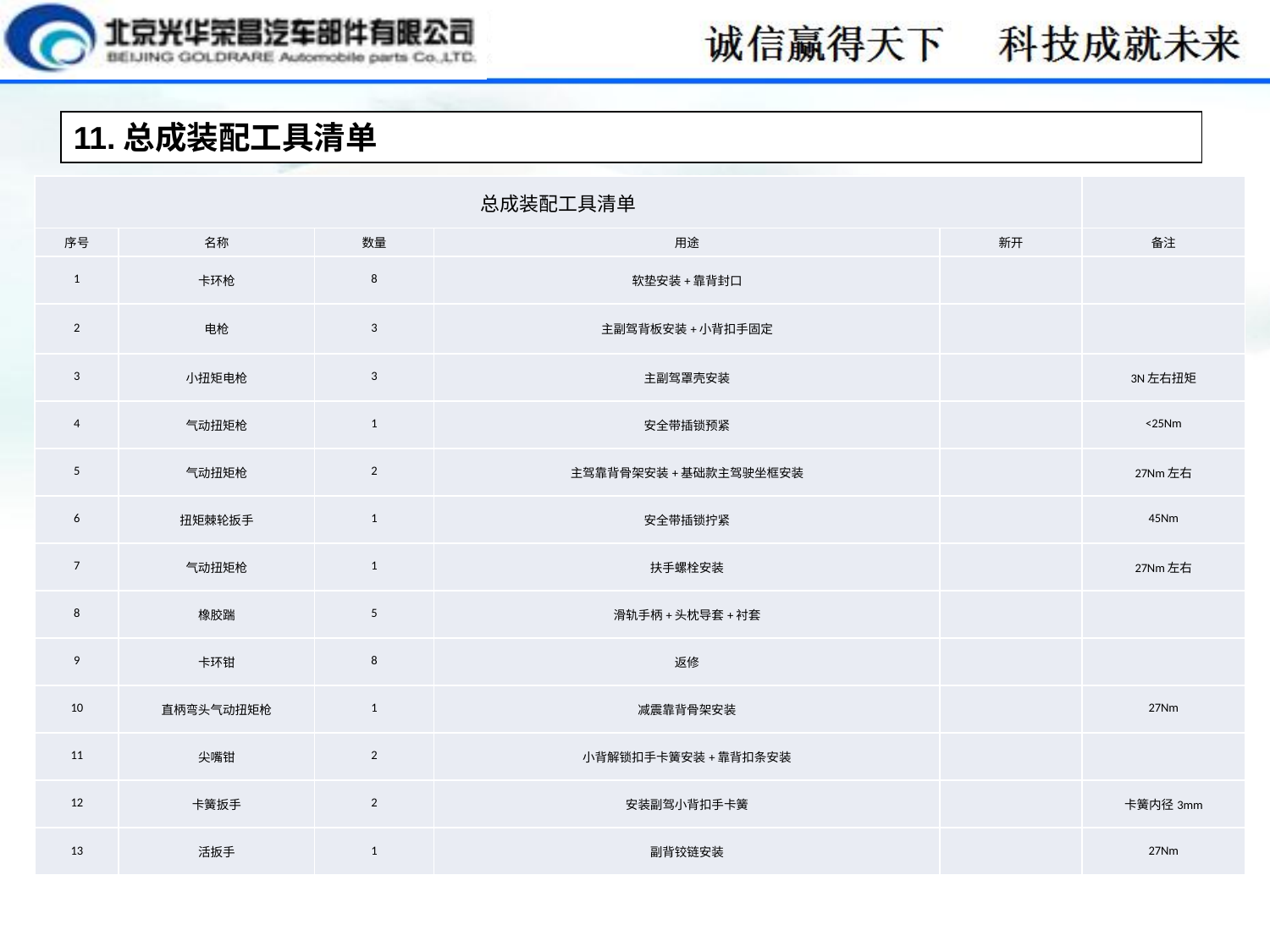

11.总成装配工具清单
| 总成装配工具清单 |  |  |  |  |  |
| --- | --- | --- | --- | --- | --- |
| 序号 | 名称 | 数量 | 用途 | 新开 | 备注 |
| 1 | 卡环枪 | 8 | 软垫安装+靠背封口 |  |  |
| 2 | 电枪 | 3 | 主副驾背板安装+小背扣手固定 |  |  |
| 3 | 小扭矩电枪 | 3 | 主副驾罩壳安装 |  | 3N左右扭矩 |
| 4 | 气动扭矩枪 | 1 | 安全带插锁预紧 |  | <25Nm |
| 5 | 气动扭矩枪 | 2 | 主驾靠背骨架安装+基础款主驾驶坐框安装 |  | 27Nm左右 |
| 6 | 扭矩棘轮扳手 | 1 | 安全带插锁拧紧 |  | 45Nm |
| 7 | 气动扭矩枪 | 1 | 扶手螺栓安装 |  | 27Nm左右 |
| 8 | 橡胶踹 | 5 | 滑轨手柄+头枕导套+衬套 |  |  |
| 9 | 卡环钳 | 8 | 返修 |  |  |
| 10 | 直柄弯头气动扭矩枪 | 1 | 减震靠背骨架安装 |  | 27Nm |
| 11 | 尖嘴钳 | 2 | 小背解锁扣手卡簧安装+靠背扣条安装 |  |  |
| 12 | 卡簧扳手 | 2 | 安装副驾小背扣手卡簧 |  | 卡簧内径3mm |
| 13 | 活扳手 | 1 | 副背铰链安装 |  | 27Nm |